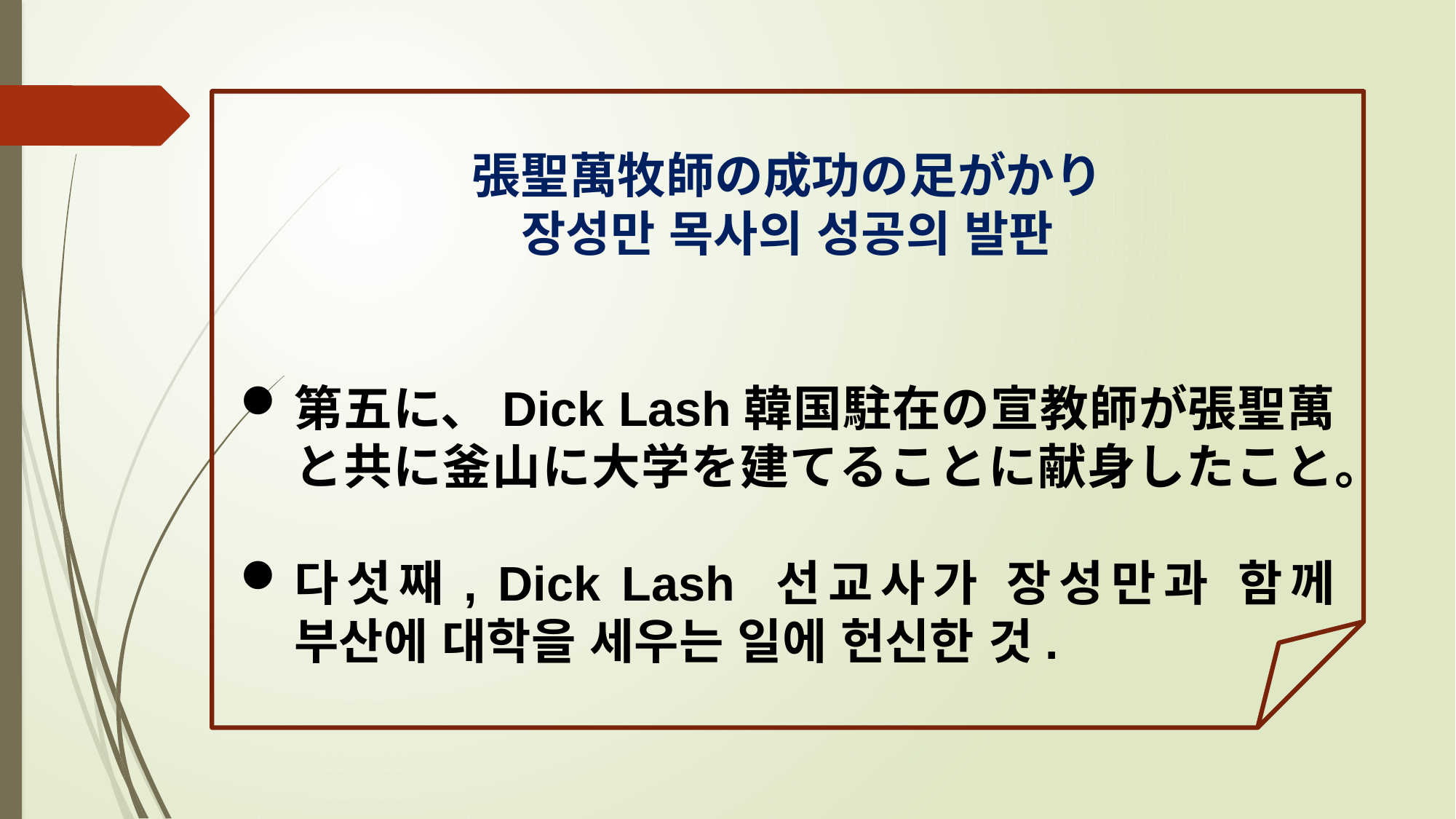

張聖萬牧師の成功の足がかり
장성만 목사의 성공의 발판

第五に、Dick Lash韓国駐在の宣教師が張聖萬と共に釜山に大学を建てることに献身したこと。

다섯째, Dick Lash 선교사가 장성만과 함께 부산에 대학을 세우는 일에 헌신한 것.